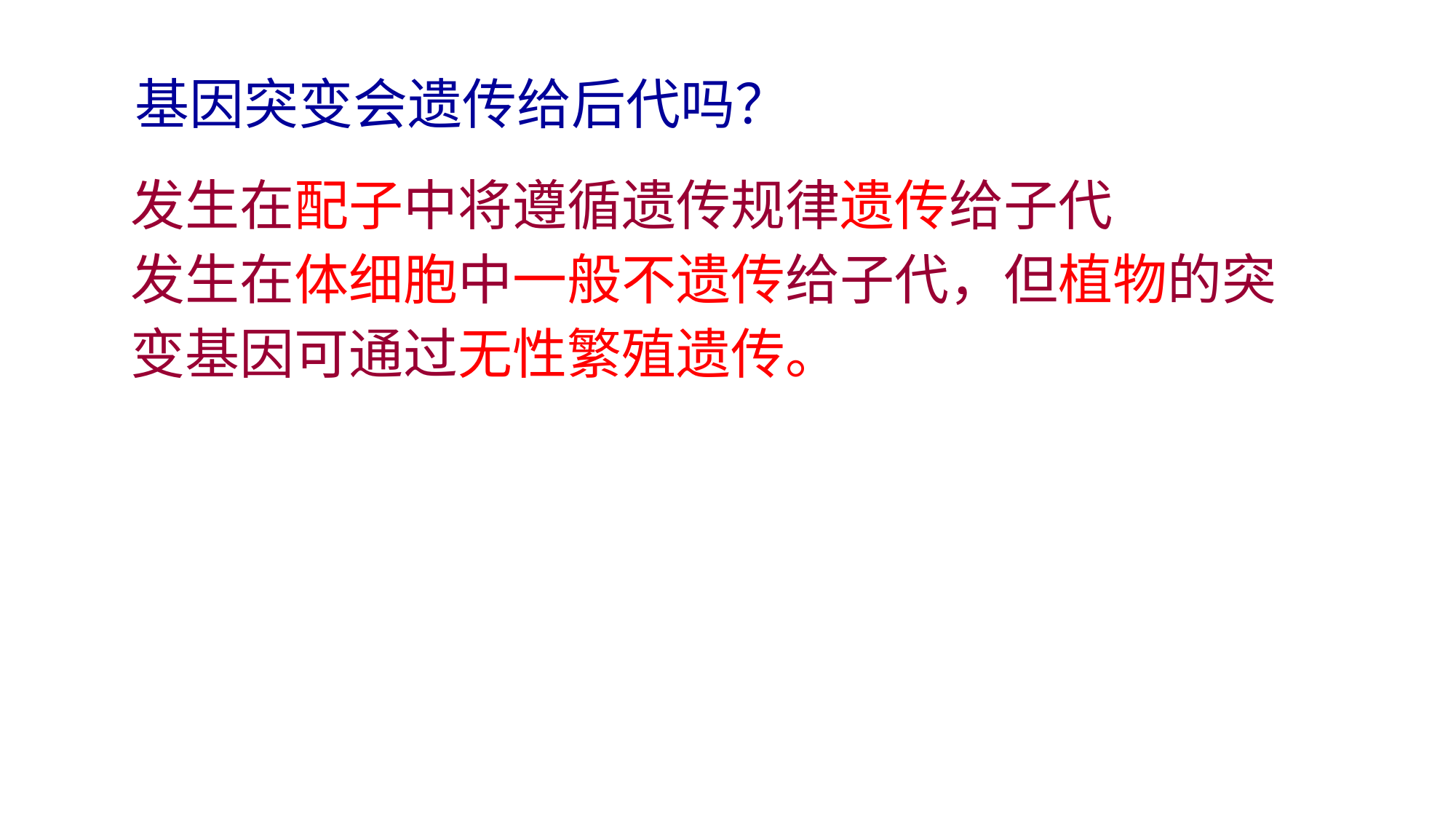

基因突变会遗传给后代吗？
发生在配子中将遵循遗传规律遗传给子代
发生在体细胞中一般不遗传给子代，但植物的突变基因可通过无性繁殖遗传。